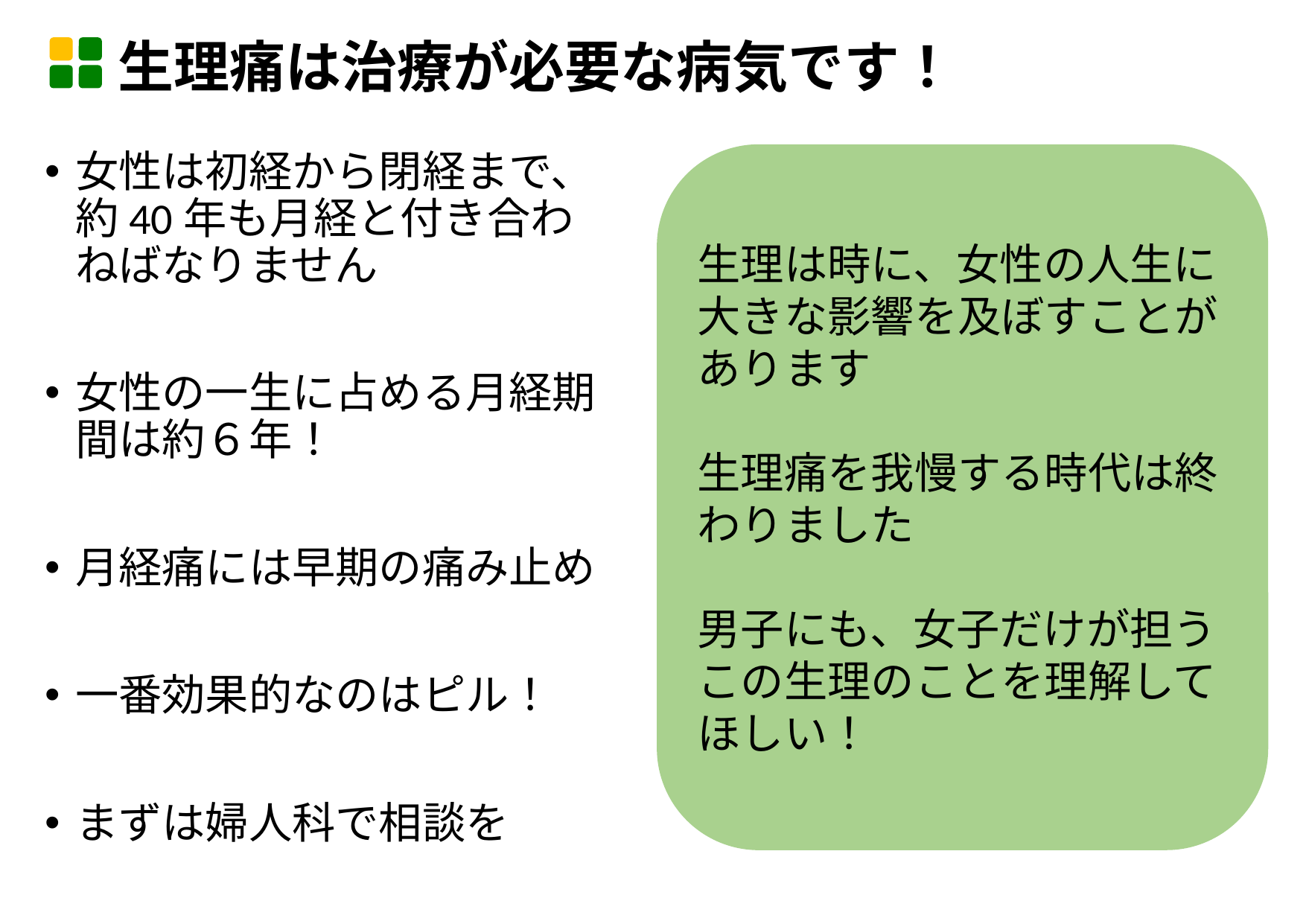

生理痛は治療が必要な病気です！

女性は初経から閉経まで、約40年も月経と付き合わねばなりません

女性の一生に占める月経期間は約６年！

月経痛には早期の痛み止め

一番効果的なのはピル！

まずは婦人科で相談を
生理は時に、女性の人生に
大きな影響を及ぼすことがあります

生理痛を我慢する時代は終わりました

男子にも、女子だけが担うこの生理のことを理解してほしい！